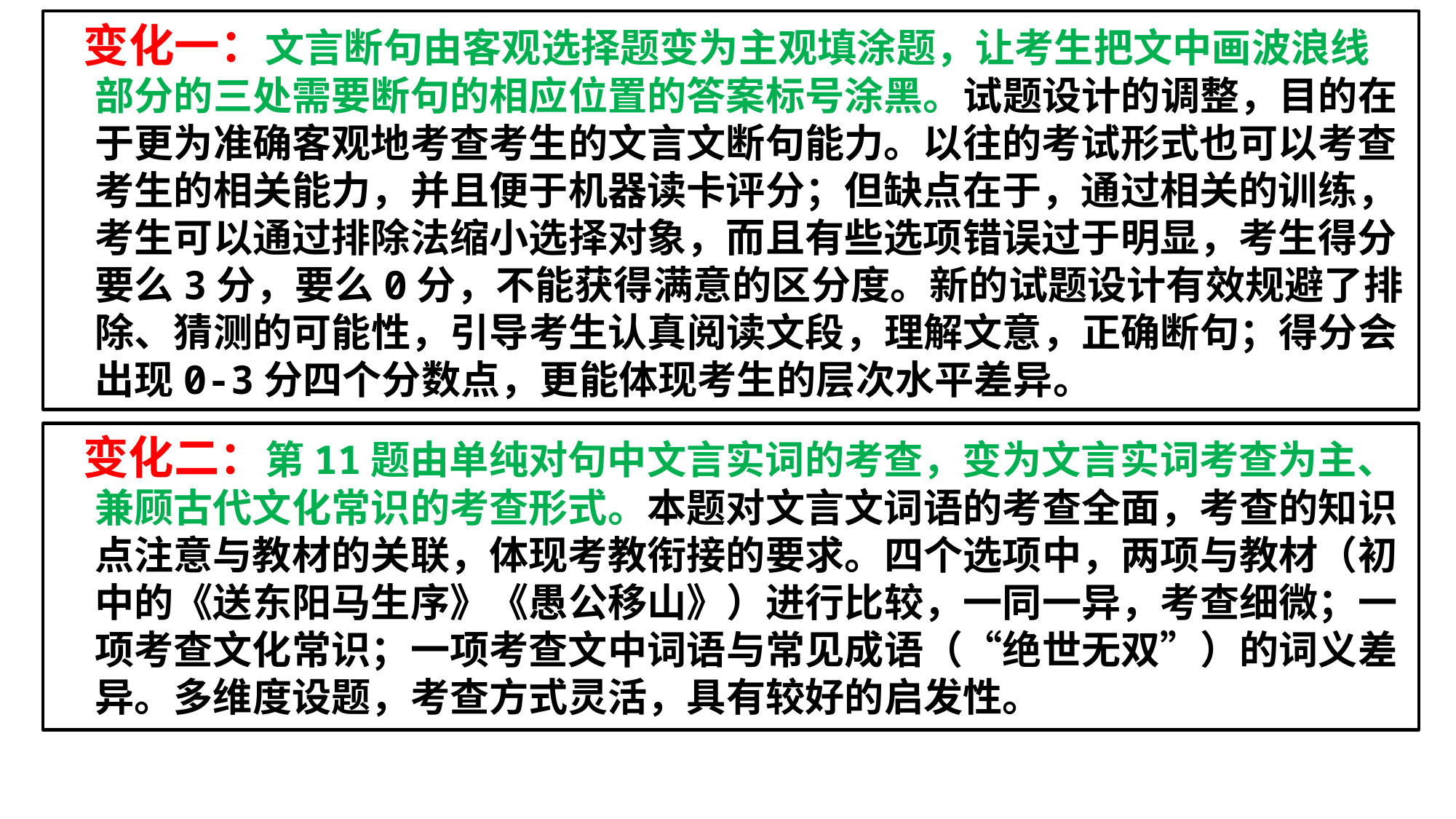

变化一：文言断句由客观选择题变为主观填涂题，让考生把文中画波浪线部分的三处需要断句的相应位置的答案标号涂黑。试题设计的调整，目的在于更为准确客观地考查考生的文言文断句能力。以往的考试形式也可以考查考生的相关能力，并且便于机器读卡评分；但缺点在于，通过相关的训练，考生可以通过排除法缩小选择对象，而且有些选项错误过于明显，考生得分要么3分，要么0分，不能获得满意的区分度。新的试题设计有效规避了排除、猜测的可能性，引导考生认真阅读文段，理解文意，正确断句；得分会出现0-3分四个分数点，更能体现考生的层次水平差异。
  变化二：第11题由单纯对句中文言实词的考查，变为文言实词考查为主、兼顾古代文化常识的考查形式。本题对文言文词语的考查全面，考查的知识点注意与教材的关联，体现考教衔接的要求。四个选项中，两项与教材（初中的《送东阳马生序》《愚公移山》）进行比较，一同一异，考查细微；一项考查文化常识；一项考查文中词语与常见成语（“绝世无双”）的词义差异。多维度设题，考查方式灵活，具有较好的启发性。